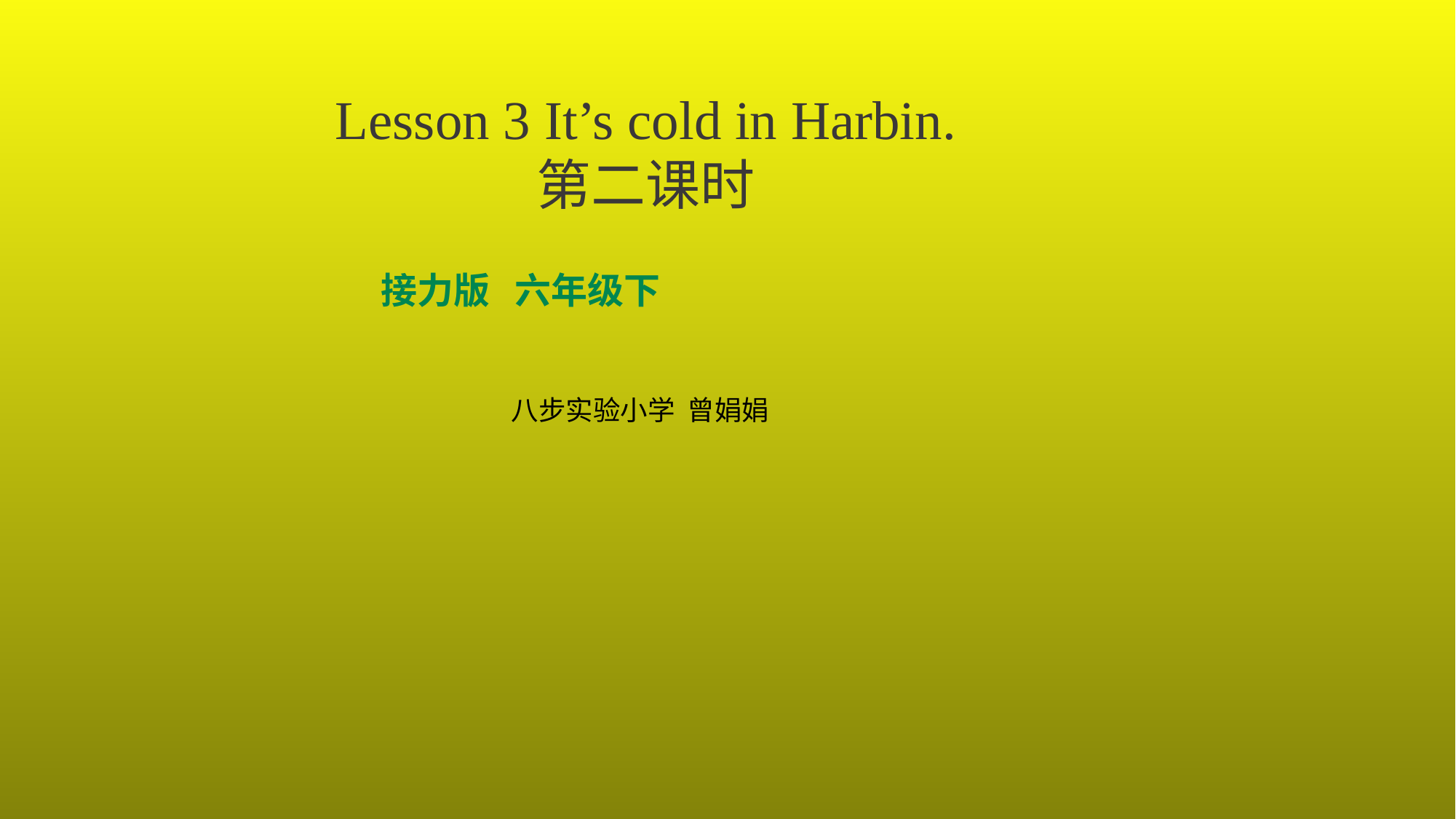

Lesson 3 It’s cold in Harbin.
第二课时
接力版   六年级下
八步实验小学  曾娟娟